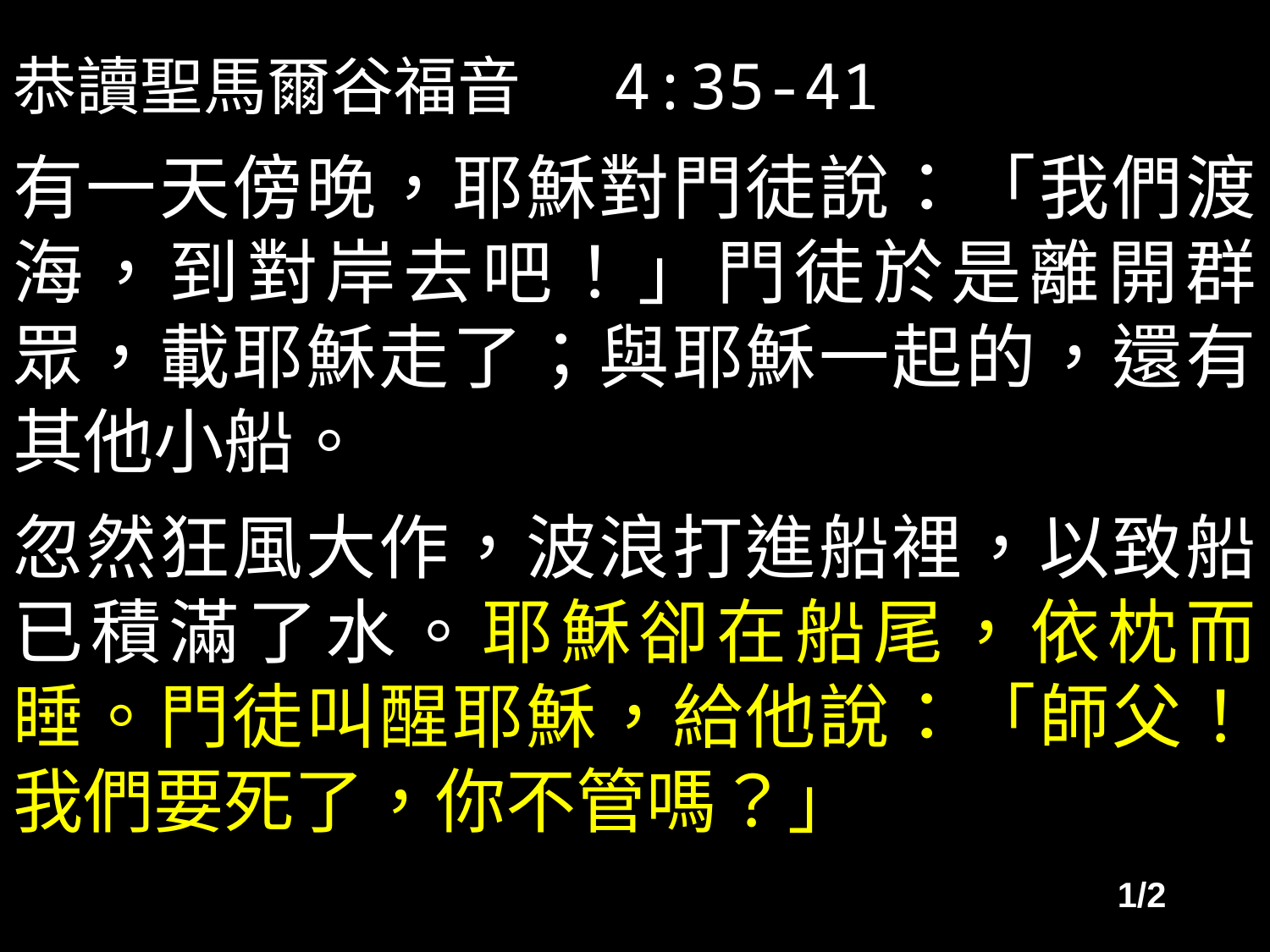

恭讀聖馬爾谷福音　 4:35-41
有一天傍晚，耶穌對門徒說：「我們渡海，到對岸去吧！」門徒於是離開群眾，載耶穌走了；與耶穌一起的，還有其他小船。
忽然狂風大作，波浪打進船裡，以致船已積滿了水。耶穌卻在船尾，依枕而睡。門徒叫醒耶穌，給他說：「師父！我們要死了，你不管嗎？」

1/2